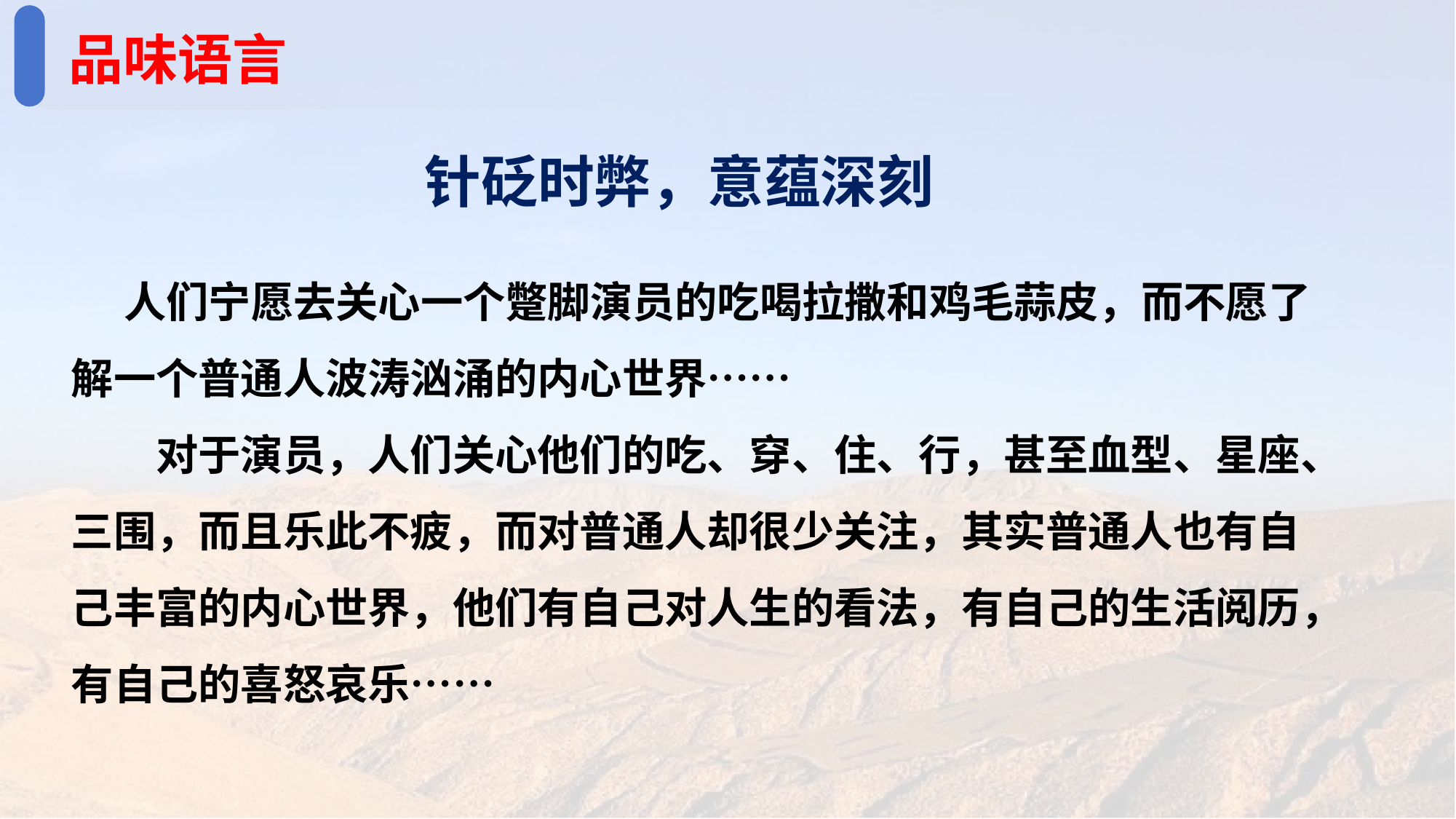

品味语言
针砭时弊，意蕴深刻
　  人们宁愿去关心一个蹩脚演员的吃喝拉撒和鸡毛蒜皮，而不愿了解一个普通人波涛汹涌的内心世界……
　　对于演员，人们关心他们的吃、穿、住、行，甚至血型、星座、三围，而且乐此不疲，而对普通人却很少关注，其实普通人也有自己丰富的内心世界，他们有自己对人生的看法，有自己的生活阅历，有自己的喜怒哀乐……